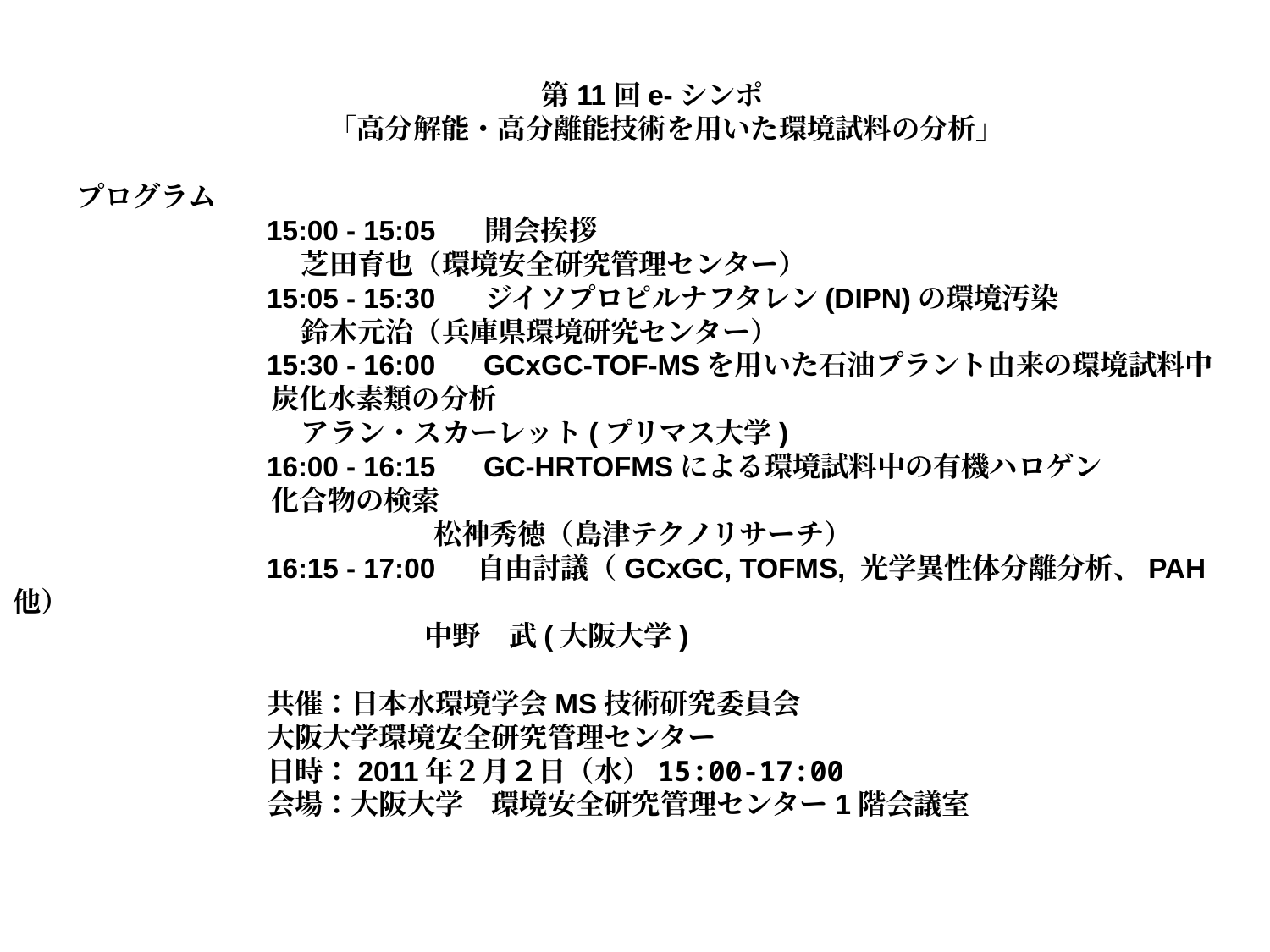

第11回e-シンポ
「高分解能・高分離能技術を用いた環境試料の分析」

プログラム
		15:00 - 15:05 　 開会挨拶
　　　　　　　　芝田育也（環境安全研究管理センター）
		15:05 - 15:30 　 ジイソプロピルナフタレン(DIPN)の環境汚染
　　　　　　　　鈴木元治（兵庫県環境研究センター）
		15:30 - 16:00　 GCxGC-TOF-MSを用いた石油プラント由来の環境試料中
                           炭化水素類の分析
　　　　　　　　アラン・スカーレット(プリマス大学)
		16:00 - 16:15　 GC-HRTOFMSによる環境試料中の有機ハロゲン
                           化合物の検索
  　　　　　　　　　　　　松神秀徳（島津テクノリサーチ）
		16:15 - 17:00　 自由討議（GCxGC, TOFMS, 光学異性体分離分析、PAH他）
    　　　　　　　　　　 　中野　武(大阪大学)

		共催：日本水環境学会MS技術研究委員会
		大阪大学環境安全研究管理センター
		日時：2011年２月２日（水）15:00-17:00
		会場：大阪大学　環境安全研究管理センター1階会議室